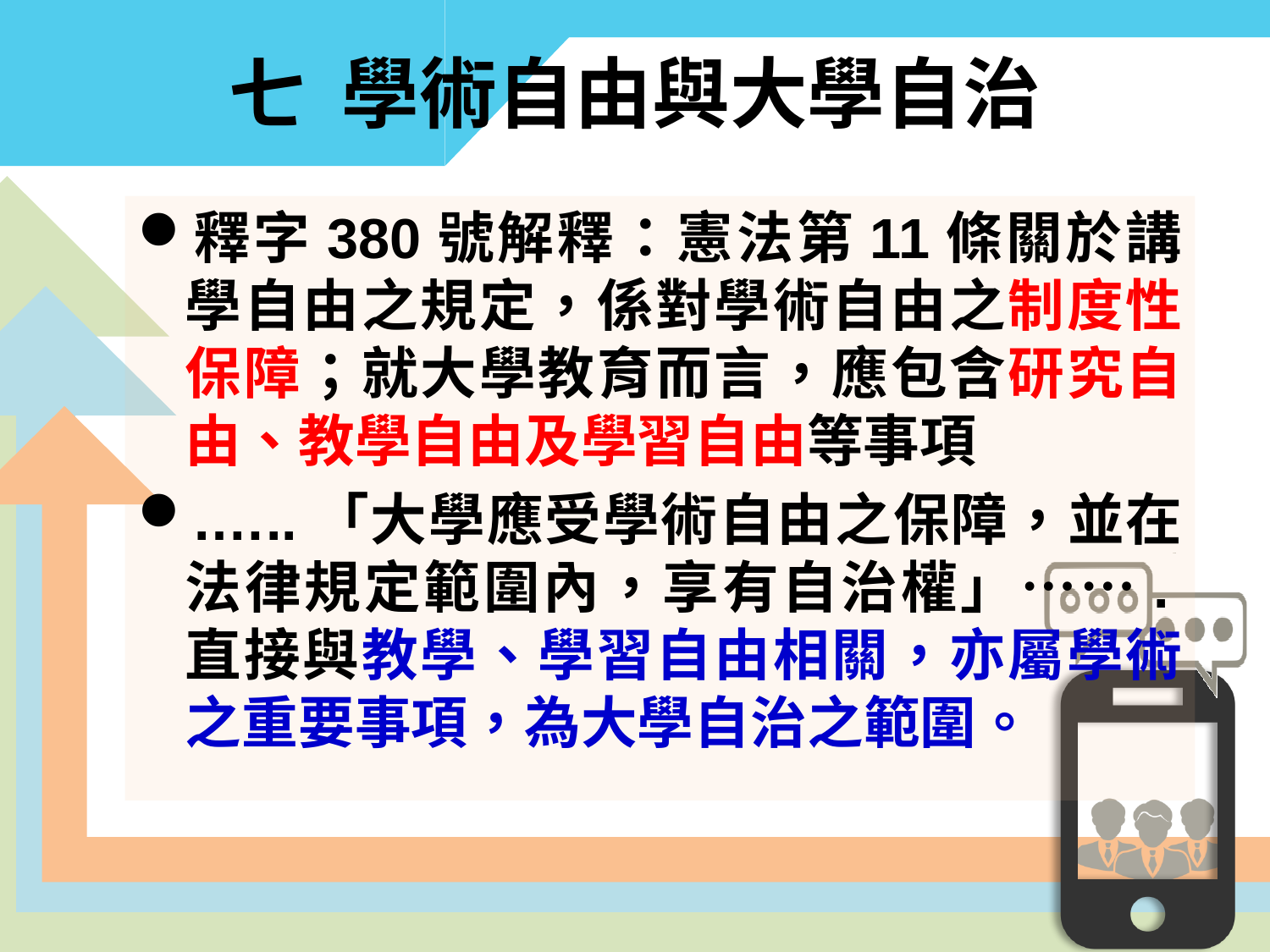

# 七  學術自由與大學自治
釋字380號解釋：憲法第11條關於講學自由之規定，係對學術自由之制度性保障；就大學教育而言，應包含研究自由、教學自由及學習自由等事項
.…..「大學應受學術自由之保障，並在法律規定範圍內，享有自治權」…….直接與教學、學習自由相關，亦屬學術之重要事項，為大學自治之範圍。